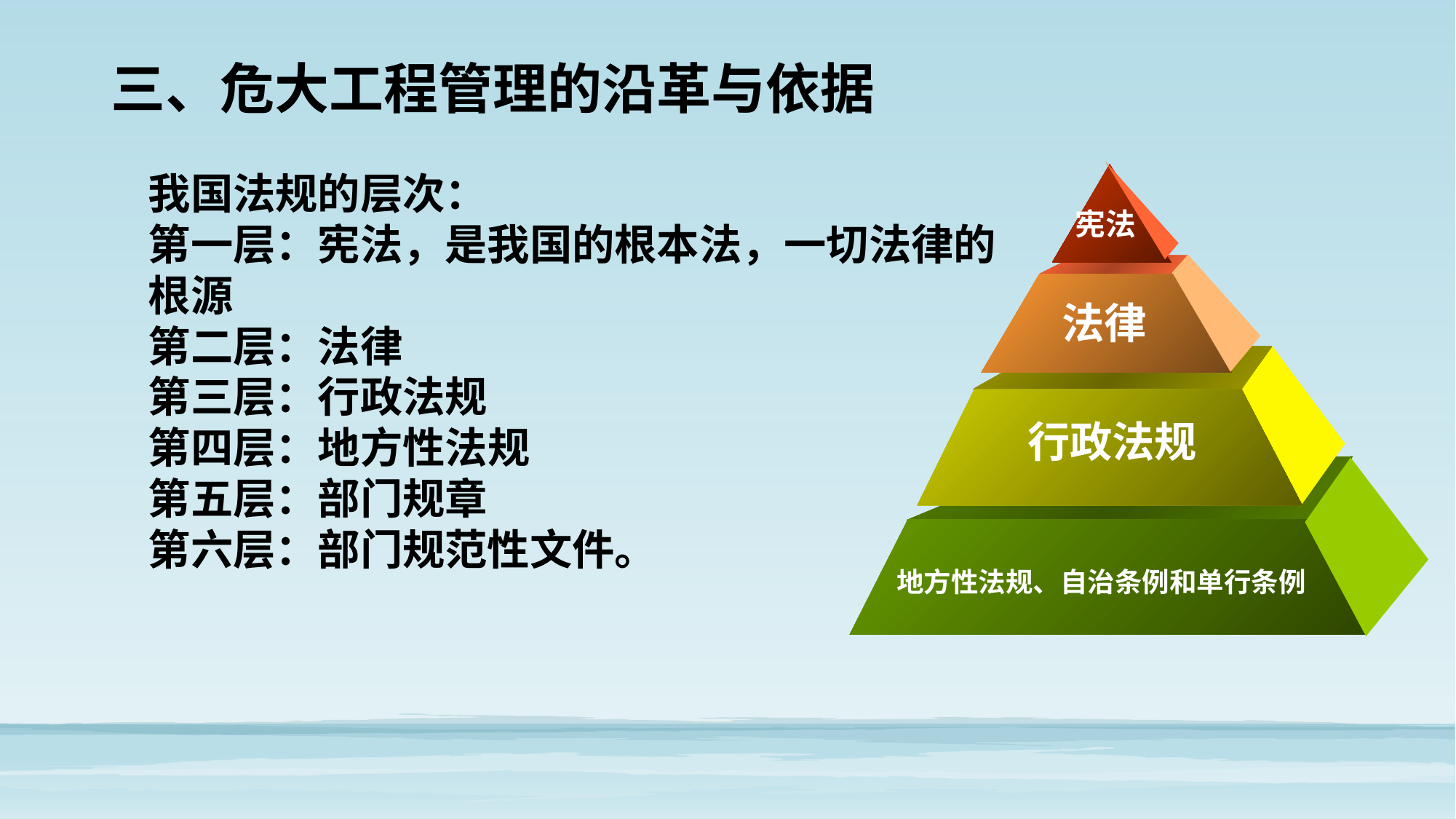

# 三、危大工程管理的沿革与依据
我国法规的层次：
第一层：宪法，是我国的根本法，一切法律的
根源
第二层：法律
第三层：行政法规
第四层：地方性法规
第五层：部门规章
第六层：部门规范性文件。

宪法

法律

行政法规

地方性法规、自治条例和单行条例